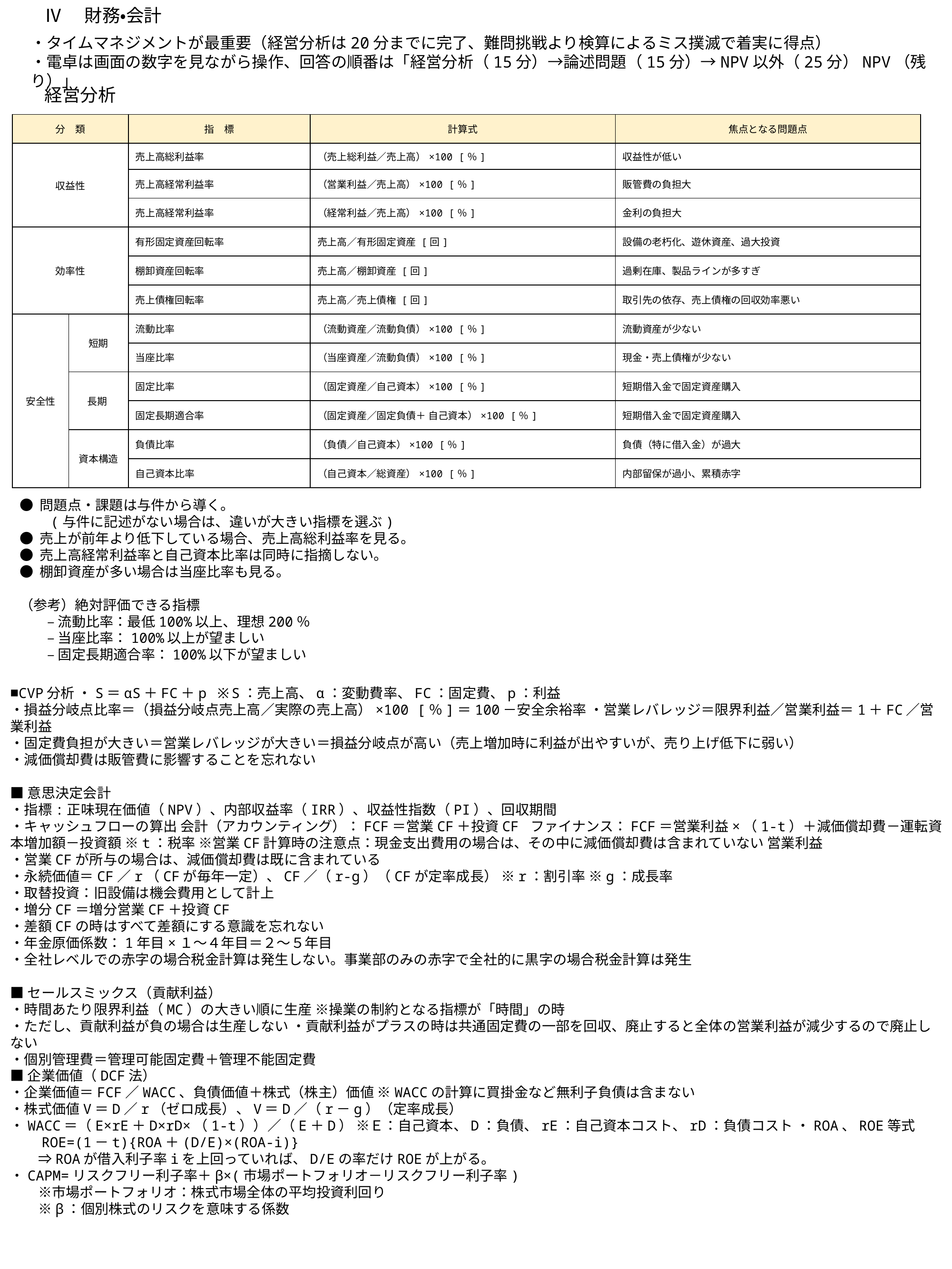

Ⅳ　財務・会計
・タイムマネジメントが最重要（経営分析は20分までに完了、難問挑戦より検算によるミス撲滅で着実に得点）
・電卓は画面の数字を見ながら操作、回答の順番は「経営分析（15分）→論述問題（15分）→NPV以外（25分）NPV（残り）」
経営分析
| 分　類 |  | 指　標 | 計算式 | 焦点となる問題点 |
| --- | --- | --- | --- | --- |
| 収益性 |  | 売上高総利益率 | （売上総利益／売上高）×100 [％] | 収益性が低い |
|  |  | 売上高経常利益率 | （営業利益／売上高）×100 [％] | 販管費の負担大 |
|  |  | 売上高経常利益率 | （経常利益／売上高）×100 [％] | 金利の負担大 |
| 効率性 |  | 有形固定資産回転率 | 売上高／有形固定資産 [回] | 設備の老朽化、遊休資産、過大投資 |
|  |  | 棚卸資産回転率 | 売上高／棚卸資産 [回] | 過剰在庫、製品ラインが多すぎ |
|  |  | 売上債権回転率 | 売上高／売上債権 [回] | 取引先の依存、売上債権の回収効率悪い |
| 安全性 | 短期 | 流動比率 | （流動資産／流動負債）×100 [％] | 流動資産が少ない |
|  |  | 当座比率 | （当座資産／流動負債）×100 [％] | 現金・売上債権が少ない |
|  | 長期 | 固定比率 | （固定資産／自己資本）×100 [％] | 短期借入金で固定資産購入 |
|  |  | 固定長期適合率 | （固定資産／固定負債＋ 自己資本）×100 [％] | 短期借入金で固定資産購入 |
|  | 資本構造 | 負債比率 | （負債／自己資本）×100 [％] | 負債（特に借入金）が過大 |
|  |  | 自己資本比率 | （自己資本／総資産）×100 [％] | 内部留保が過小、累積赤字 |
● 問題点・課題は与件から導く。
　　(与件に記述がない場合は、違いが大きい指標を選ぶ)
● 売上が前年より低下している場合、売上高総利益率を見る。
● 売上高経常利益率と自己資本比率は同時に指摘しない。
● 棚卸資産が多い場合は当座比率も見る。

（参考）絶対評価できる指標
　　– 流動比率：最低100%以上、理想200％
　　– 当座比率：100%以上が望ましい
　　– 固定長期適合率：100%以下が望ましい
■CVP分析 ・S＝αS＋FC＋p ※S：売上高、α：変動費率、FC：固定費、p：利益
・損益分岐点比率＝（損益分岐点売上高／実際の売上高）×100 [％]＝100－安全余裕率 ・営業レバレッジ＝限界利益／営業利益＝1＋FC／営業利益
・固定費負担が大きい＝営業レバレッジが大きい＝損益分岐点が高い（売上増加時に利益が出やすいが、売り上げ低下に弱い）
・減価償却費は販管費に影響することを忘れない

■意思決定会計
・指標:正味現在価値（NPV）、内部収益率（IRR）、収益性指数（PI）、回収期間
・キャッシュフローの算出 会計（アカウンティング）：FCF＝営業CF＋投資CF ファイナンス：FCF＝営業利益×（1-t）＋減価償却費－運転資本増加額－投資額 ※t：税率 ※営業CF計算時の注意点：現金支出費用の場合は、その中に減価償却費は含まれていない 営業利益
・営業CFが所与の場合は、減価償却費は既に含まれている
・永続価値＝CF／r（CFが毎年一定）、CF／（r-g）（CFが定率成長） ※r：割引率 ※g：成長率
・取替投資：旧設備は機会費用として計上
・増分CF＝増分営業CF＋投資CF
・差額CFの時はすべて差額にする意識を忘れない
・年金原価係数：1年目×１～４年目＝２～５年目
・全社レベルでの赤字の場合税金計算は発生しない。事業部のみの赤字で全社的に黒字の場合税金計算は発生

■セールスミックス（貢献利益）
・時間あたり限界利益（MC）の大きい順に生産 ※操業の制約となる指標が「時間」の時
・ただし、貢献利益が負の場合は生産しない ・貢献利益がプラスの時は共通固定費の一部を回収、廃止すると全体の営業利益が減少するので廃止しない
・個別管理費＝管理可能固定費＋管理不能固定費
■企業価値（DCF法）
・企業価値＝FCF／WACC、負債価値＋株式（株主）価値 ※WACCの計算に買掛金など無利子負債は含まない
・株式価値V＝D／r（ゼロ成長）、V＝D／（r－g）（定率成長）
・WACC＝（E×rE＋D×rD×（1-t））／（E＋D） ※Ｅ：自己資本、D：負債、rE：自己資本コスト、rD：負債コスト ・ROA、ROE等式
　　ROE=(1－t){ROA＋(D/E)×(ROA-i)}
　　⇒ROAが借入利子率iを上回っていれば、D/Eの率だけROEが上がる。
・CAPM=リスクフリー利子率＋β×(市場ポートフォリオ－リスクフリー利子率)
　　※市場ポートフォリオ：株式市場全体の平均投資利回り
　　※β：個別株式のリスクを意味する係数